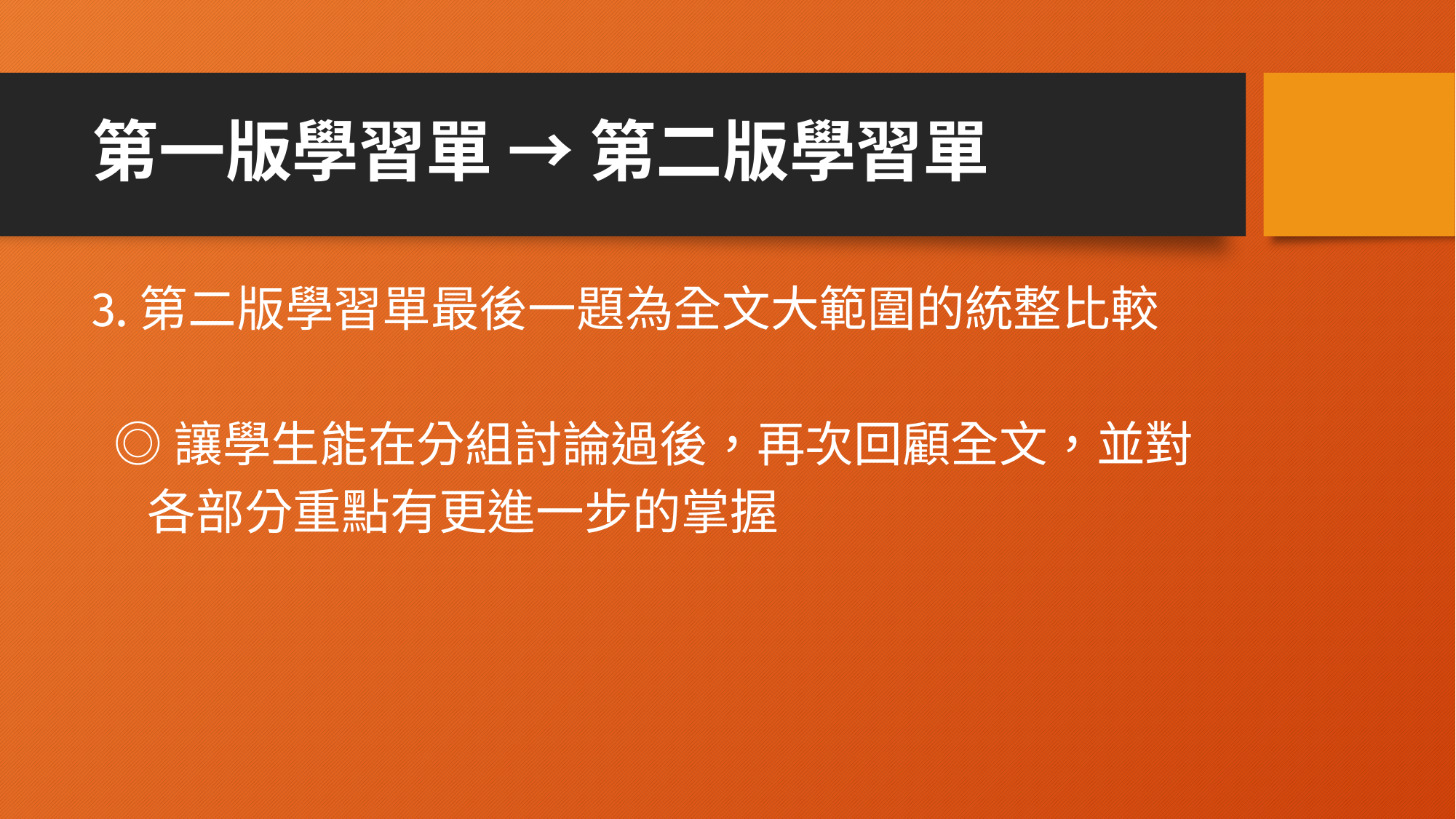

# 第一版學習單 → 第二版學習單
3.第二版學習單最後一題為全文大範圍的統整比較

  ◎讓學生能在分組討論過後，再次回顧全文，並對
    各部分重點有更進一步的掌握